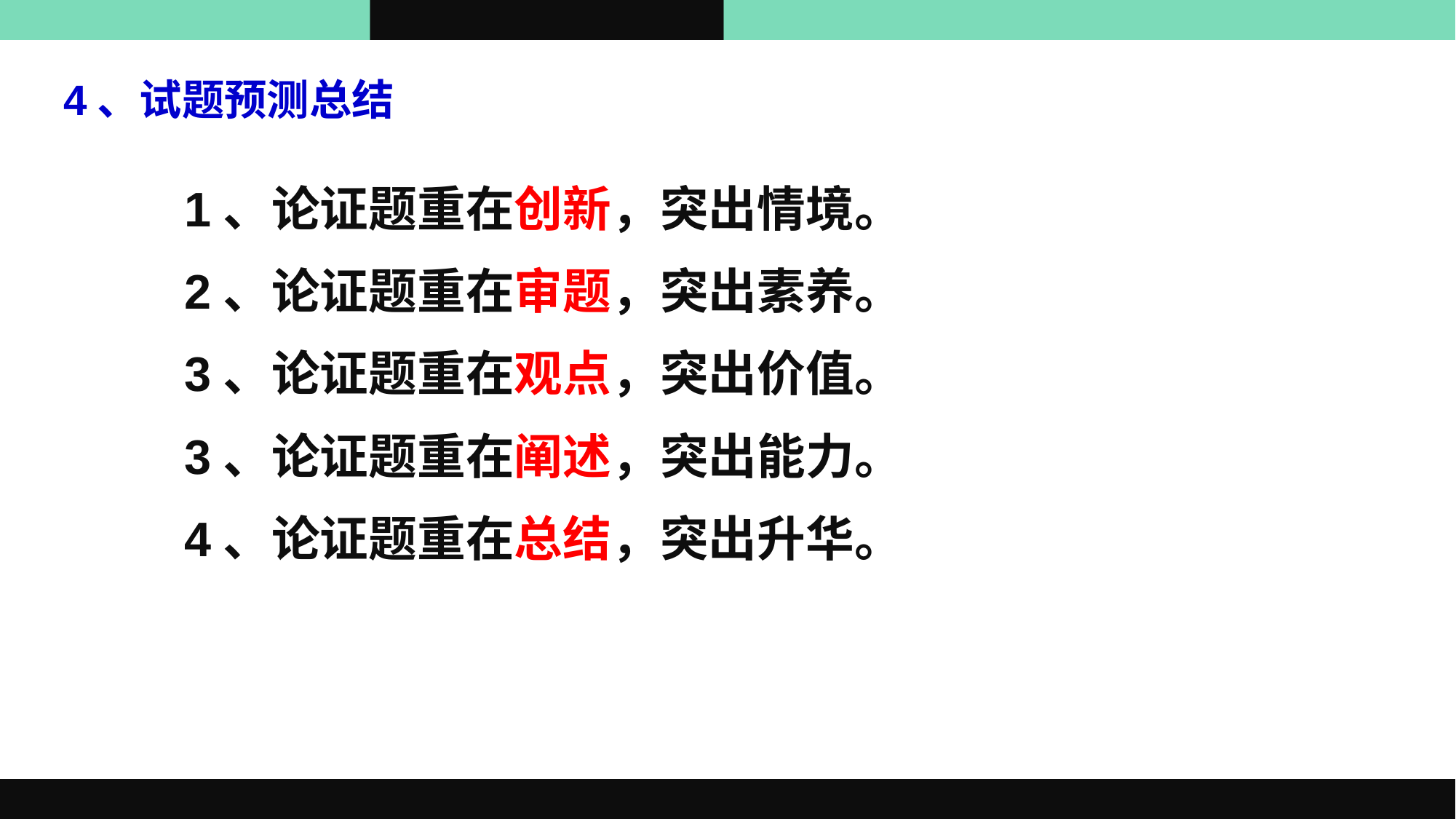

4、试题预测总结
1、论证题重在创新，突出情境。
2、论证题重在审题，突出素养。
3、论证题重在观点，突出价值。
3、论证题重在阐述，突出能力。
4、论证题重在总结，突出升华。